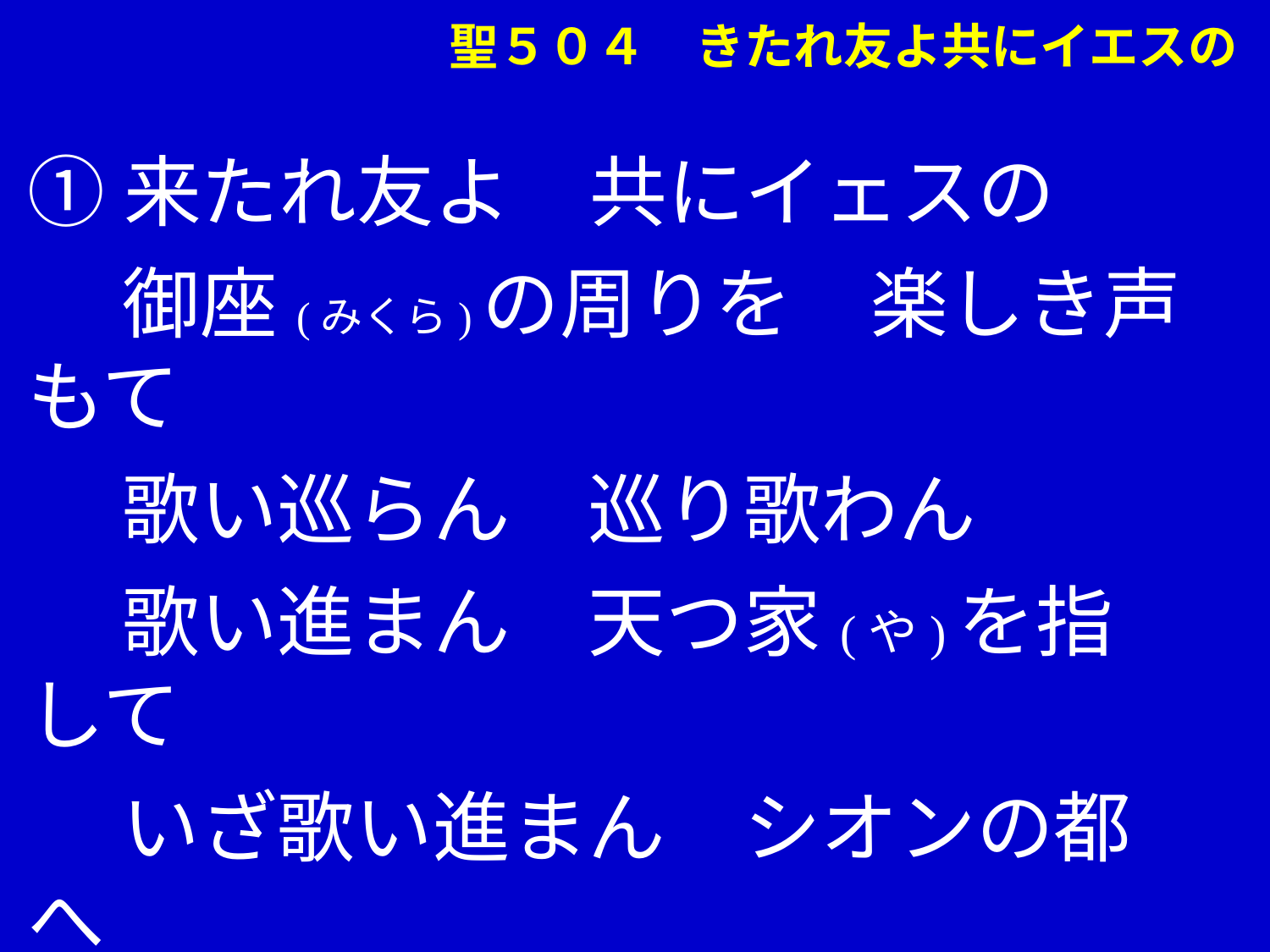

聖５０４　きたれ友よ共にイエスの
①来たれ友よ　共にイェスの
　 御座(みくら)の周りを　楽しき声もて
　 歌い巡らん　巡り歌わん
　 歌い進まん　天つ家(や)を指して
　 いざ歌い進まん　シオンの都へ